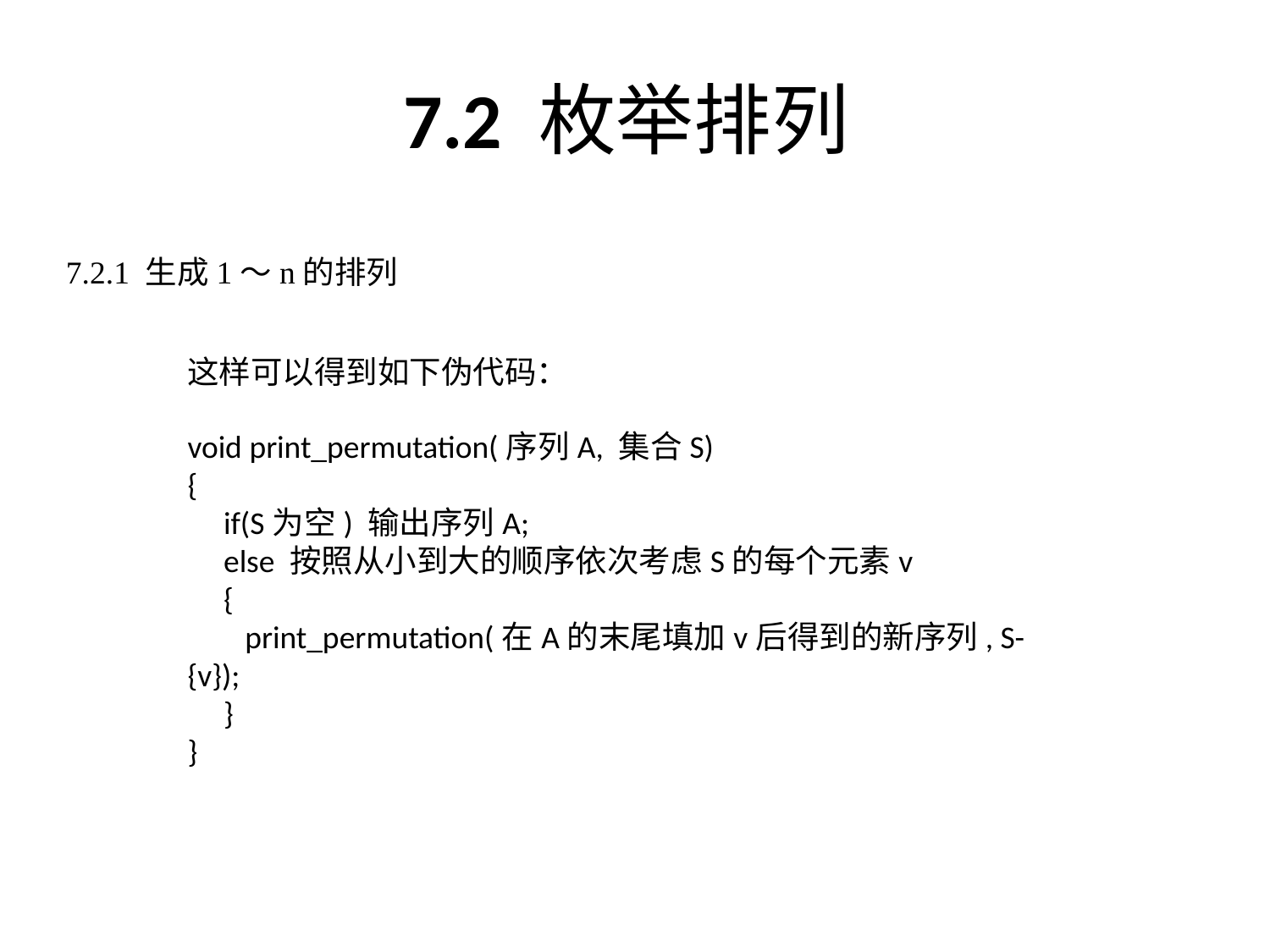

7.2 枚举排列
# 7.2.1 生成1～n的排列
这样可以得到如下伪代码：
void print_permutation(序列A, 集合S)
{
     if(S为空) 输出序列A;
     else 按照从小到大的顺序依次考虑S的每个元素v
     {
        print_permutation(在A的末尾填加v后得到的新序列, S-{v});
     }
}